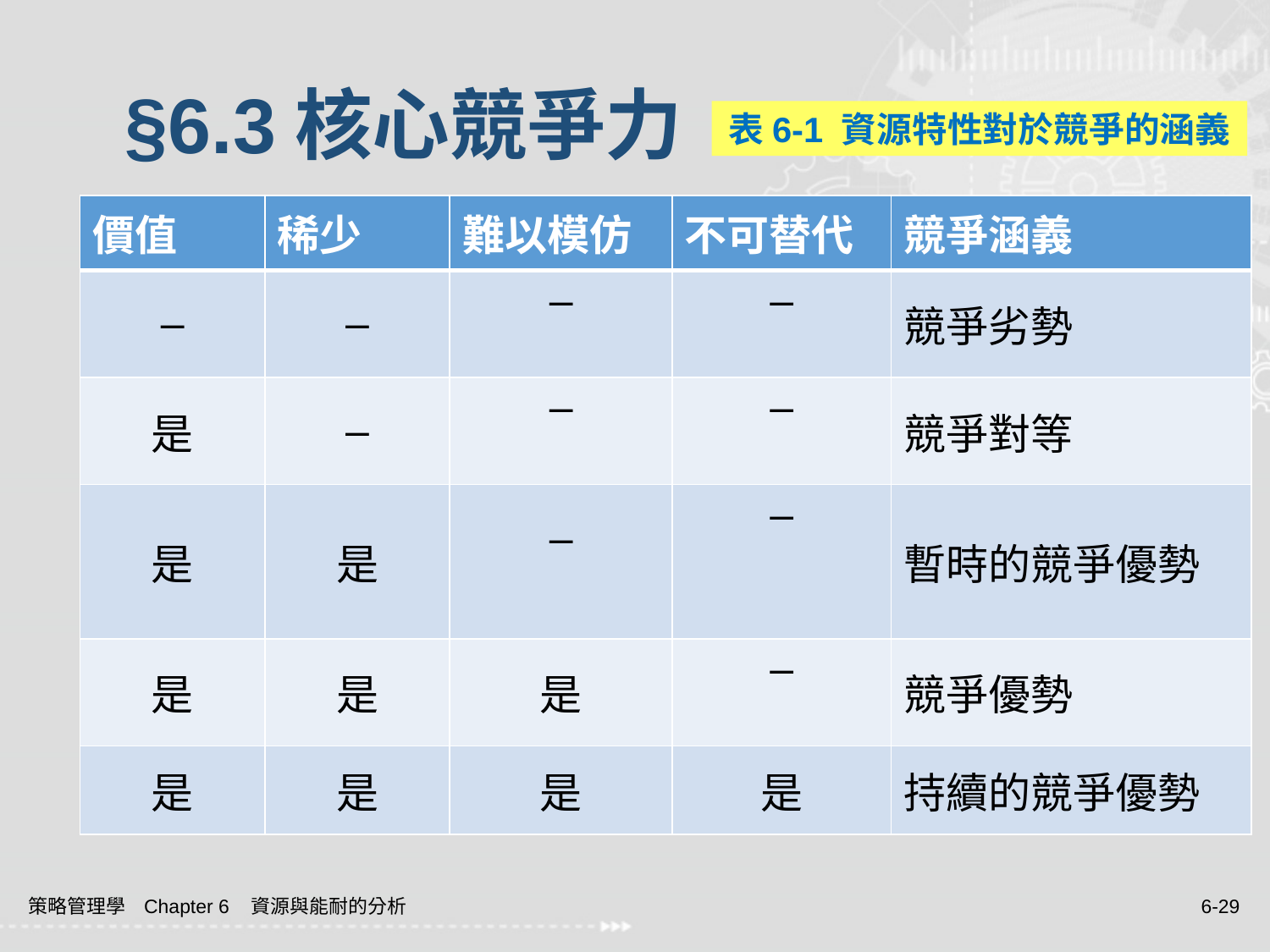

# §6.3核心競爭力
表6-1 資源特性對於競爭的涵義
| 價值 | 稀少 | 難以模仿 | 不可替代 | 競爭涵義 |
| --- | --- | --- | --- | --- |
| – | – | – | – | 競爭劣勢 |
| 是 | – | – | – | 競爭對等 |
| 是 | 是 | – | – | 暫時的競爭優勢 |
| 是 | 是 | 是 | – | 競爭優勢 |
| 是 | 是 | 是 | 是 | 持續的競爭優勢 |
策略管理學   Chapter 6   資源與能耐的分析
6-29